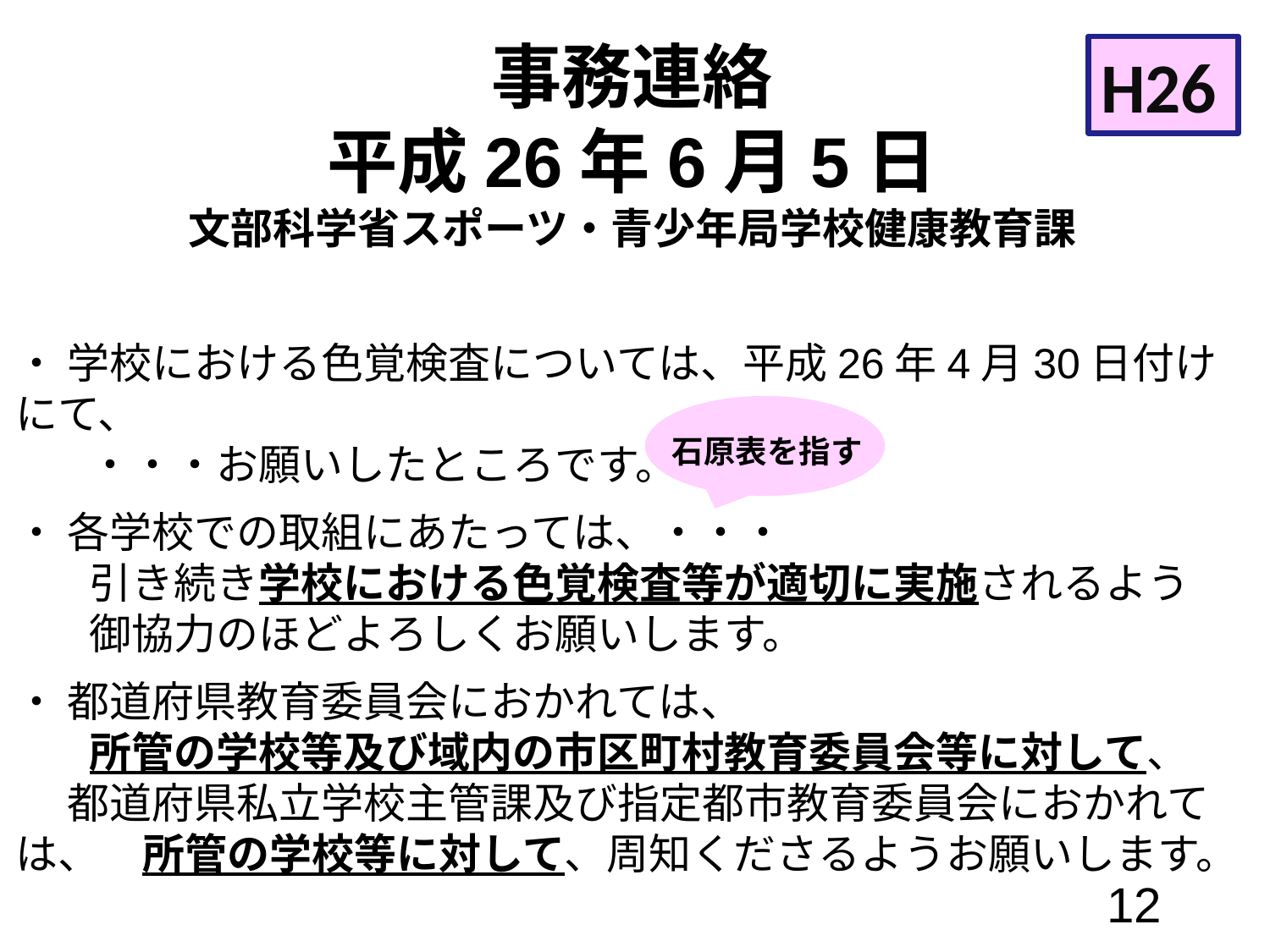

事務連絡
平成26年6月5日
文部科学省スポーツ・青少年局学校健康教育課
H26
・ 学校における色覚検査については、平成26年4月30日付けにて、
	・・・お願いしたところです。

・ 各学校での取組にあたっては、・・・
	引き続き学校における色覚検査等が適切に実施されるよう
	御協力のほどよろしくお願いします。

・ 都道府県教育委員会におかれては、
	所管の学校等及び域内の市区町村教育委員会等に対して、
　 都道府県私立学校主管課及び指定都市教育委員会におかれては、	所管の学校等に対して、周知くださるようお願いします。

石原表を指す
12